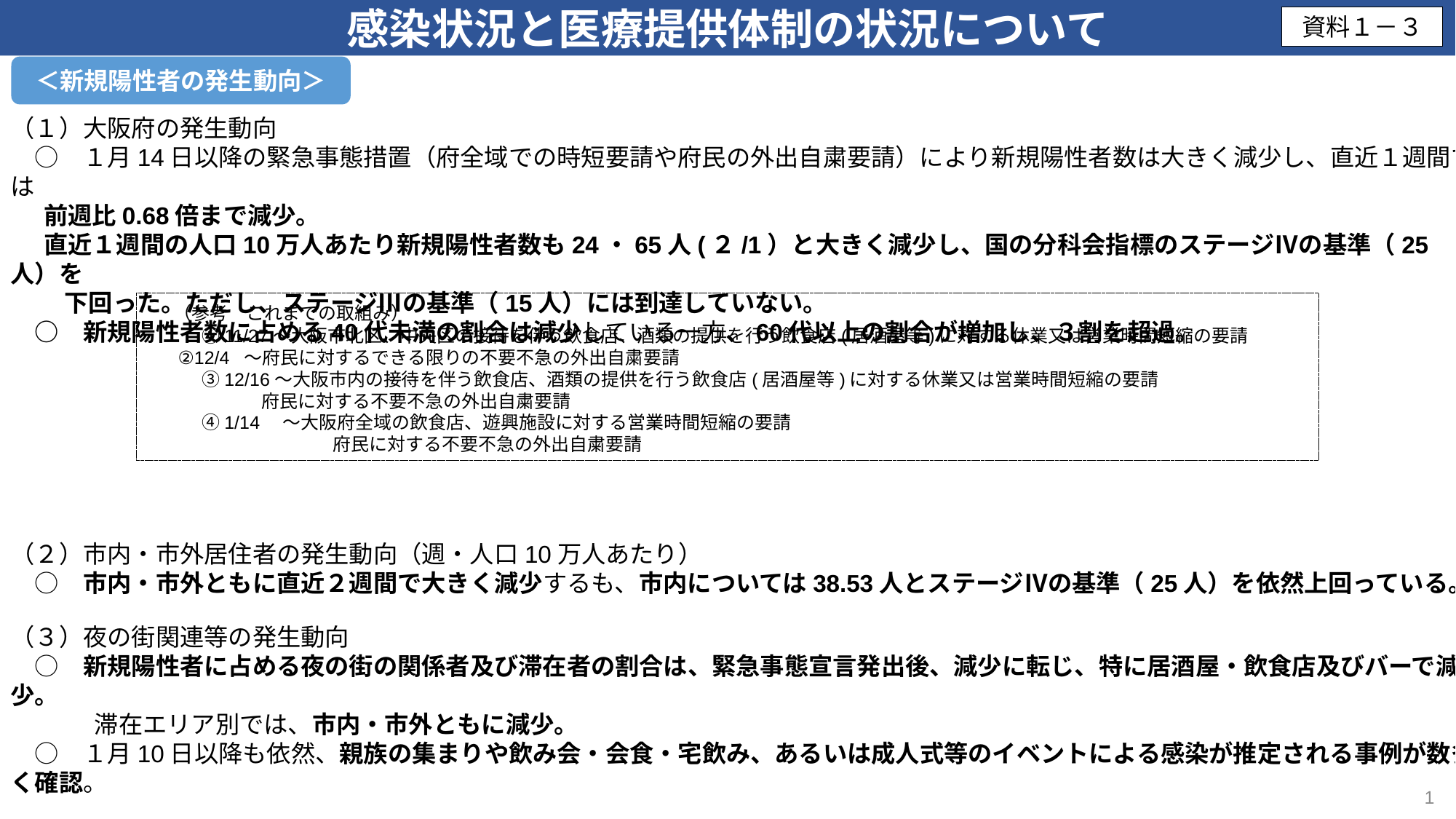

感染状況と医療提供体制の状況について
資料１－３
＜新規陽性者の発生動向＞

（１）大阪府の発生動向
　○　１月14日以降の緊急事態措置（府全域での時短要請や府民の外出自粛要請）により新規陽性者数は大きく減少し、直近１週間では
     前週比0.68倍まで減少。
     直近１週間の人口10万人あたり新規陽性者数も24・65人(２/1）と大きく減少し、国の分科会指標のステージⅣの基準（25人）を
　　 下回った。ただし、ステージⅢの基準（15人）には到達していない。
　○　新規陽性者数に占める40代未満の割合は減少している一方、60代以上の割合が増加し、３割を超過。

（２）市内・市外居住者の発生動向（週・人口10万人あたり）
　○　市内・市外ともに直近２週間で大きく減少するも、市内については38.53人とステージⅣの基準（25人）を依然上回っている。

（３）夜の街関連等の発生動向
　○　新規陽性者に占める夜の街の関係者及び滞在者の割合は、緊急事態宣言発出後、減少に転じ、特に居酒屋・飲食店及びバーで減少。
 　　　滞在エリア別では、市内・市外ともに減少。
　○　１月10日以降も依然、親族の集まりや飲み会・会食・宅飲み、あるいは成人式等のイベントによる感染が推定される事例が数多く確認。

　 （参考　これまでの取組み）
　　　①11/27～大阪市北区、中央区の接待を伴う飲食店、酒類の提供を行う飲食店(居酒屋等)に対する休業又は営業時間短縮の要請
      ②12/4  ～府民に対するできる限りの不要不急の外出自粛要請
　　　③12/16～大阪市内の接待を伴う飲食店、酒類の提供を行う飲食店(居酒屋等)に対する休業又は営業時間短縮の要請
　　　               府民に対する不要不急の外出自粛要請
　　　④1/14　～大阪府全域の飲食店、遊興施設に対する営業時間短縮の要請
　　　　　　　　　　 府民に対する不要不急の外出自粛要請
1